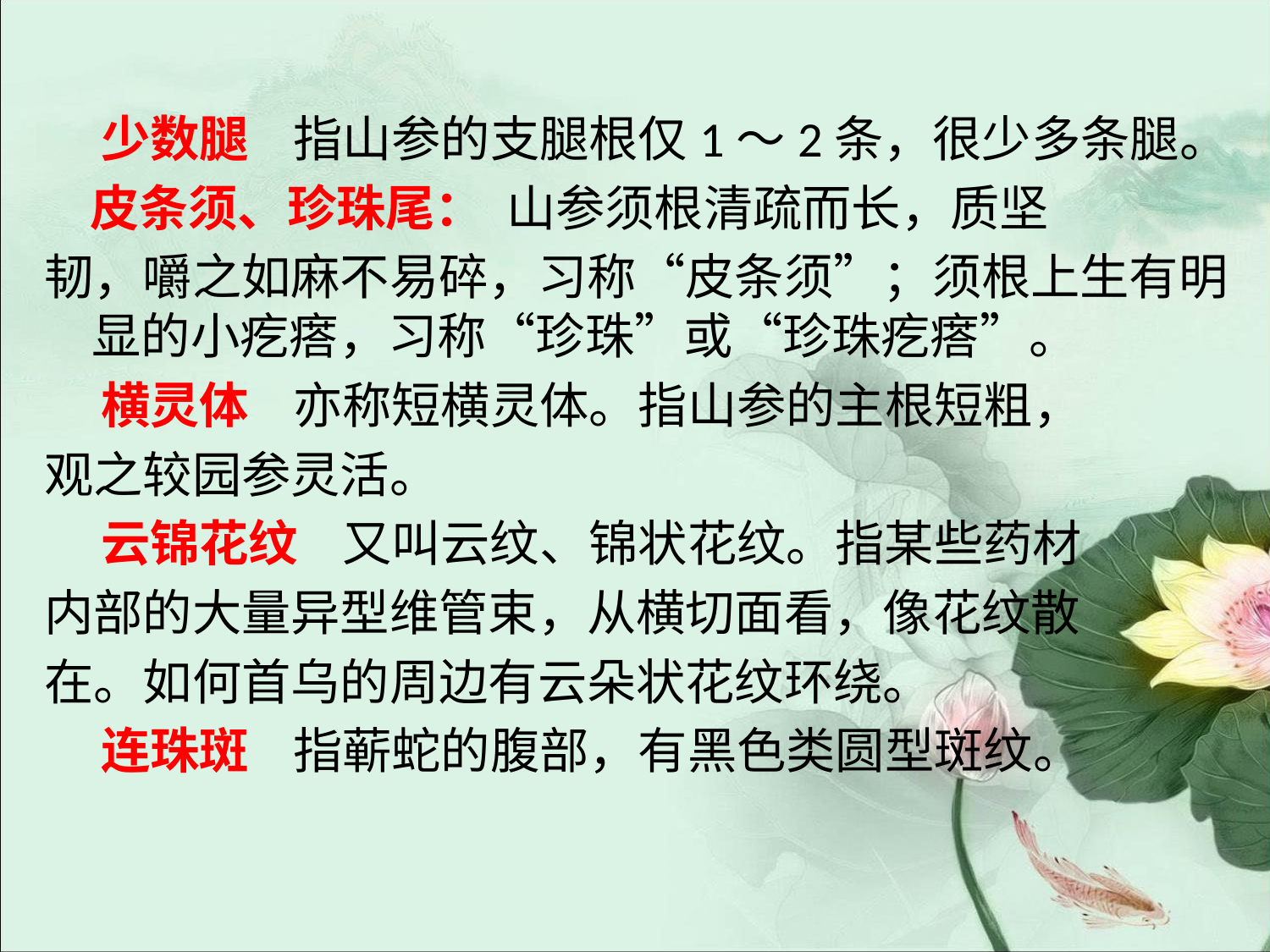

#
    少数腿    指山参的支腿根仅1～2条，很少多条腿。
   皮条须、珍珠尾：  山参须根清疏而长，质坚
韧，嚼之如麻不易碎，习称“皮条须”；须根上生有明显的小疙瘩，习称“珍珠”或“珍珠疙瘩”。
    横灵体    亦称短横灵体。指山参的主根短粗，
观之较园参灵活。
    云锦花纹    又叫云纹、锦状花纹。指某些药材
内部的大量异型维管束，从横切面看，像花纹散
在。如何首乌的周边有云朵状花纹环绕。
    连珠斑    指蕲蛇的腹部，有黑色类圆型斑纹。